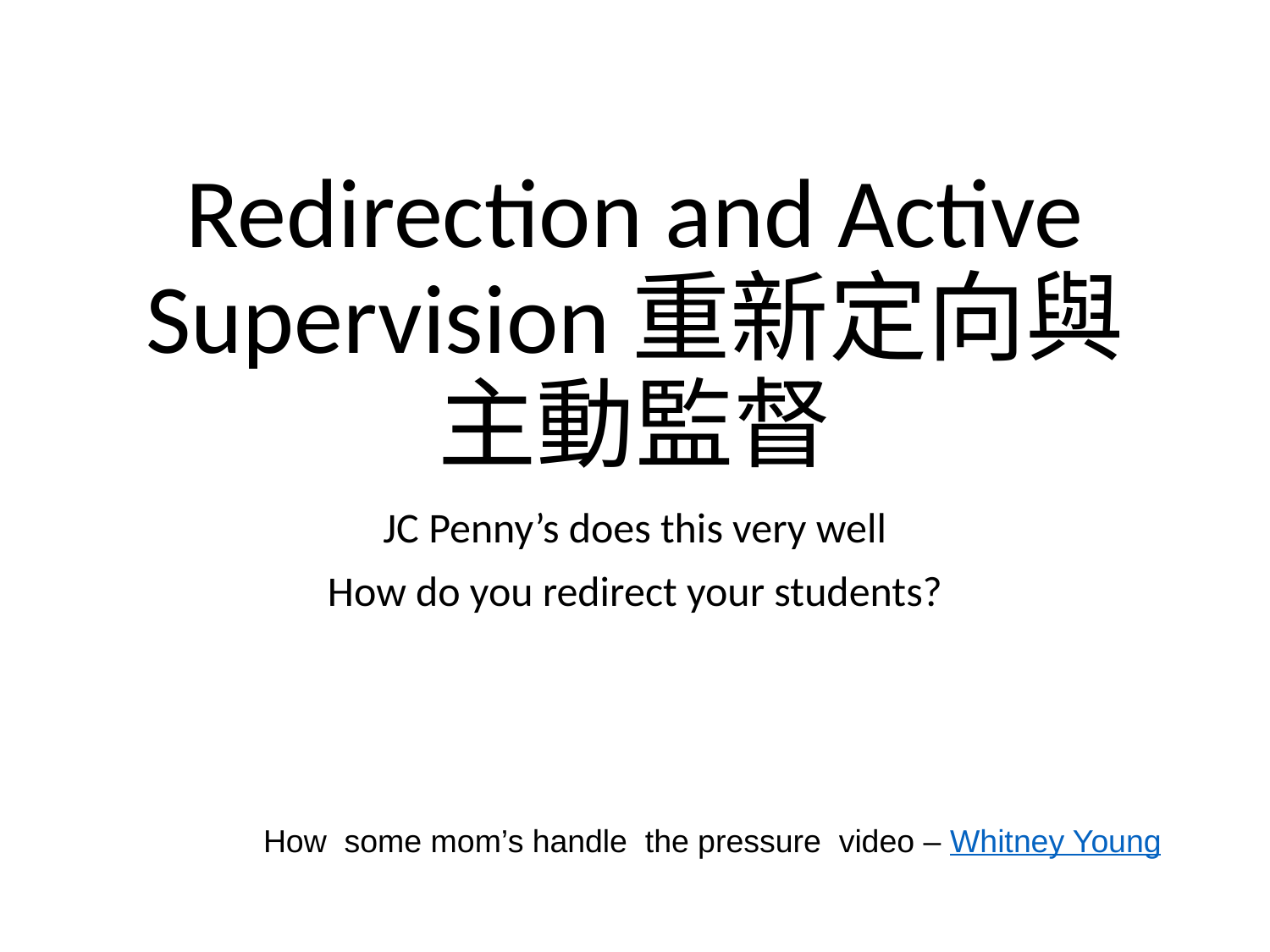

# Redirection and Active Supervision重新定向與主動監督
JC Penny’s does this very well
How do you redirect your students?
How  some mom’s handle  the pressure  video – Whitney Young